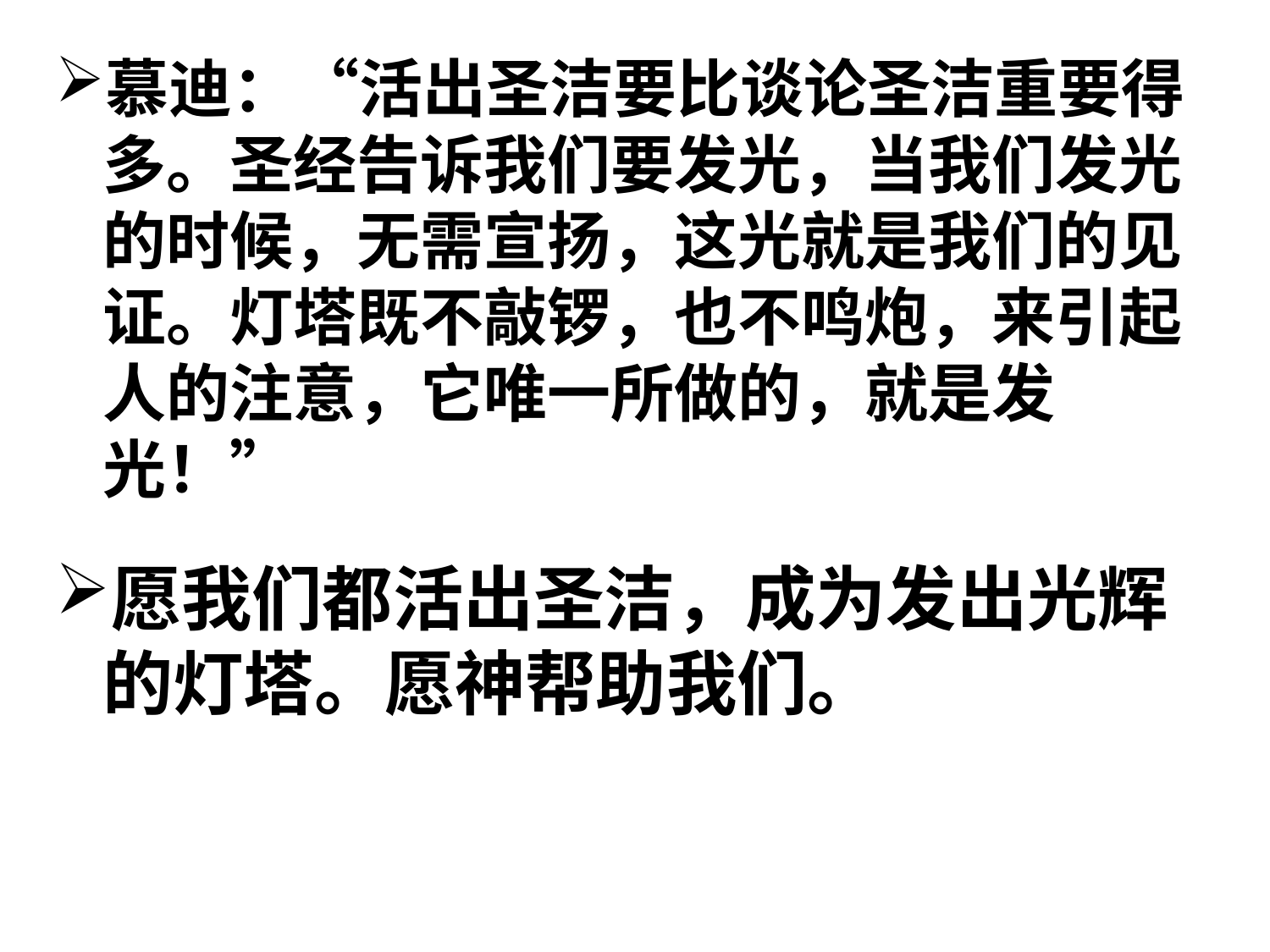

慕迪：“活出圣洁要比谈论圣洁重要得多。圣经告诉我们要发光，当我们发光的时候，无需宣扬，这光就是我们的见证。灯塔既不敲锣，也不鸣炮，来引起人的注意，它唯一所做的，就是发光！”

愿我们都活出圣洁，成为发出光辉的灯塔。愿神帮助我们。